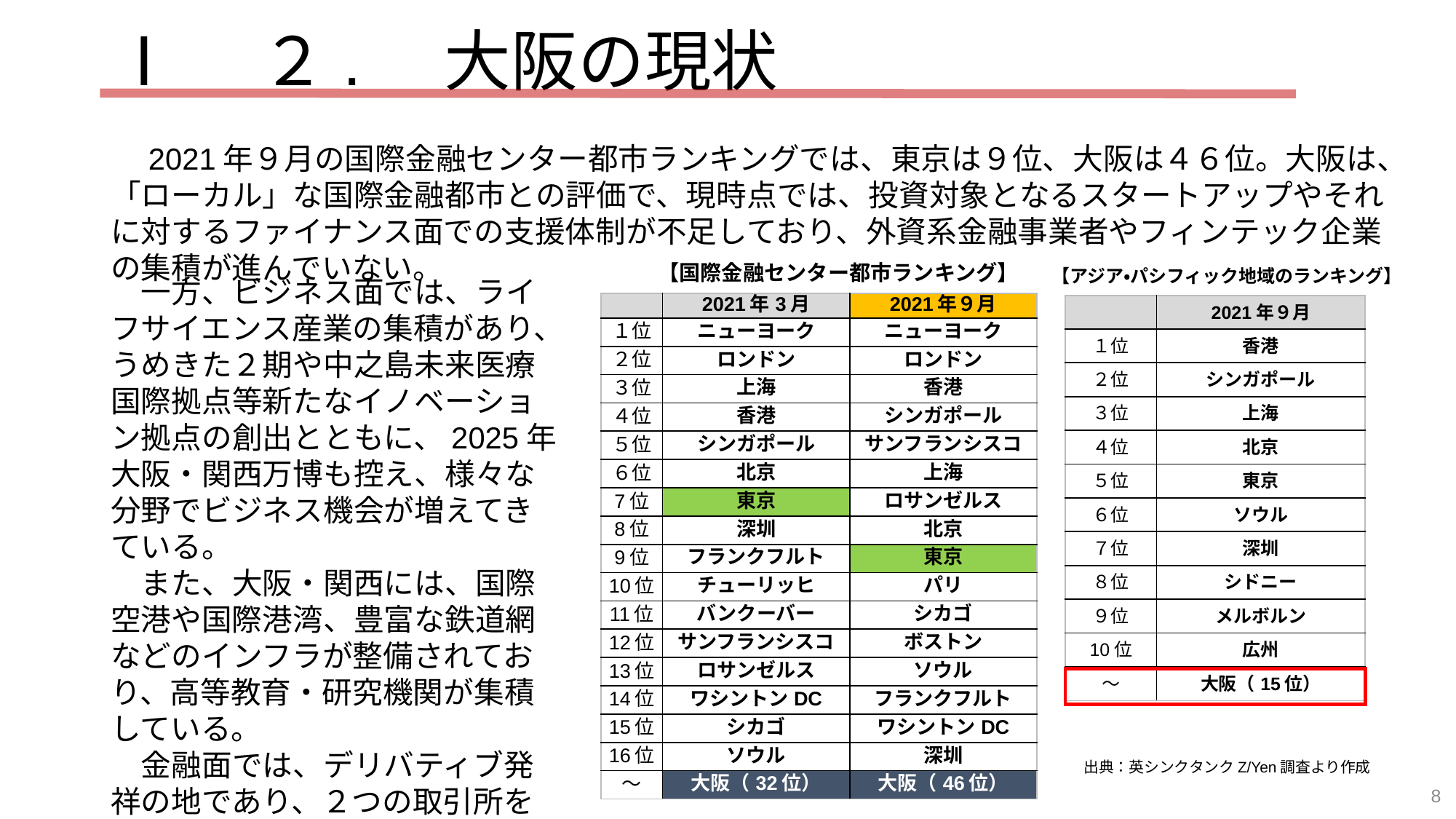

# Ⅰ　２.　大阪の現状
　2021年９月の国際金融センター都市ランキングでは、東京は９位、大阪は４６位。大阪は、「ローカル」な国際金融都市との評価で、現時点では、投資対象となるスタートアップやそれに対するファイナンス面での支援体制が不足しており、外資系金融事業者やフィンテック企業の集積が進んでいない。
【国際金融センター都市ランキング】
【アジア・パシフィック地域のランキング】
　一方、ビジネス面では、ライフサイエンス産業の集積があり、うめきた２期や中之島未来医療国際拠点等新たなイノベーション拠点の創出とともに、2025年大阪・関西万博も控え、様々な分野でビジネス機会が増えてきている。
　また、大阪・関西には、国際空港や国際港湾、豊富な鉄道網などのインフラが整備されており、高等教育・研究機関が集積している。
　金融面では、デリバティブ発祥の地であり、２つの取引所を有している。
|  | 2021年3月 | 2021年９月 |
| --- | --- | --- |
| １位 | ニューヨーク | ニューヨーク |
| ２位 | ロンドン | ロンドン |
| ３位 | 上海 | 香港 |
| ４位 | 香港 | シンガポール |
| ５位 | シンガポール | サンフランシスコ |
| ６位 | 北京 | 上海 |
| 7位 | 東京 | ロサンゼルス |
| 8位 | 深圳 | 北京 |
| 9位 | フランクフルト | 東京 |
| 10位 | チューリッヒ | パリ |
| 11位 | バンクーバー | シカゴ |
| 12位 | サンフランシスコ | ボストン |
| 13位 | ロサンゼルス | ソウル |
| 14位 | ワシントンDC | フランクフルト |
| 15位 | シカゴ | ワシントンDC |
| 16位 | ソウル | 深圳 |
| ～ | 大阪（32位） | 大阪（46位） |
|  | 2021年９月 |
| --- | --- |
| １位 | 香港 |
| ２位 | シンガポール |
| ３位 | 上海 |
| ４位 | 北京 |
| ５位 | 東京 |
| ６位 | ソウル |
| ７位 | 深圳 |
| ８位 | シドニー |
| ９位 | メルボルン |
| 10位 | 広州 |
| ～ | 大阪（15位） |

出典：英シンクタンクZ/Yen調査より作成
8